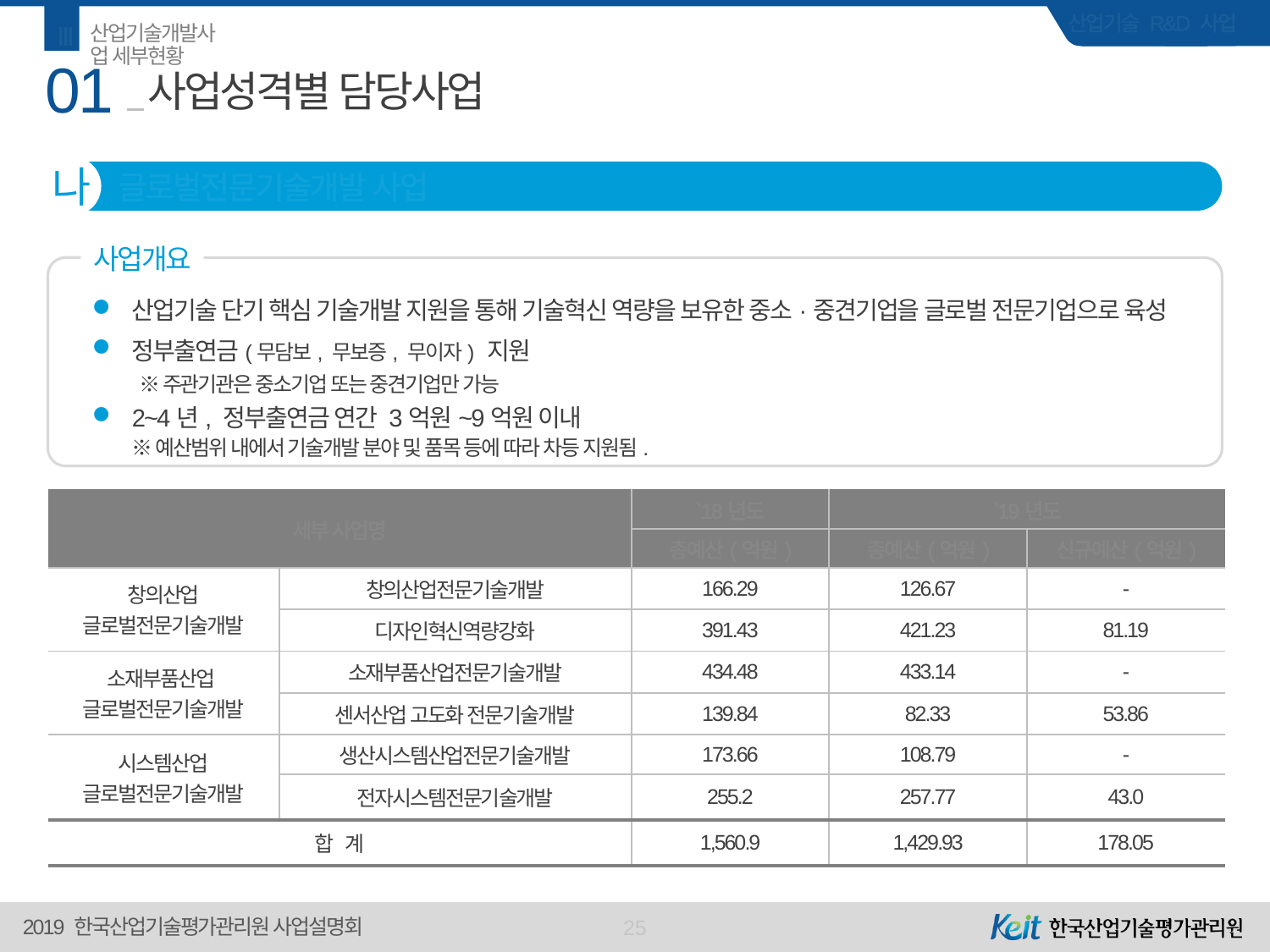

Ⅲ
산업기술개발사업 세부현황
01
# 사업성격별 담당사업
나
글로벌전문기술개발 사업
사업개요

산업기술 단기 핵심 기술개발 지원을 통해 기술혁신 역량을 보유한 중소·중견기업을 글로벌 전문기업으로 육성
정부출연금(무담보, 무보증, 무이자) 지원
 ※ 주관기관은 중소기업 또는 중견기업만 가능
2~4년, 정부출연금 연간 3억원~9억원 이내
※ 예산범위 내에서 기술개발 분야 및 품목 등에 따라 차등 지원됨.
| 세부 사업명 |  | `18년도 | `19년도 |  |
| --- | --- | --- | --- | --- |
|  |  | 총예산(억원) | 총예산(억원) | 신규예산(억원) |
| 창의산업 글로벌전문기술개발 | 창의산업전문기술개발 | 166.29 | 126.67 | - |
|  | 디자인혁신역량강화 | 391.43 | 421.23 | 81.19 |
| 소재부품산업 글로벌전문기술개발 | 소재부품산업전문기술개발 | 434.48 | 433.14 | - |
|  | 센서산업 고도화 전문기술개발 | 139.84 | 82.33 | 53.86 |
| 시스템산업 글로벌전문기술개발 | 생산시스템산업전문기술개발 | 173.66 | 108.79 | - |
|  | 전자시스템전문기술개발 | 255.2 | 257.77 | 43.0 |
| 합 계 |  | 1,560.9 | 1,429.93 | 178.05 |
25